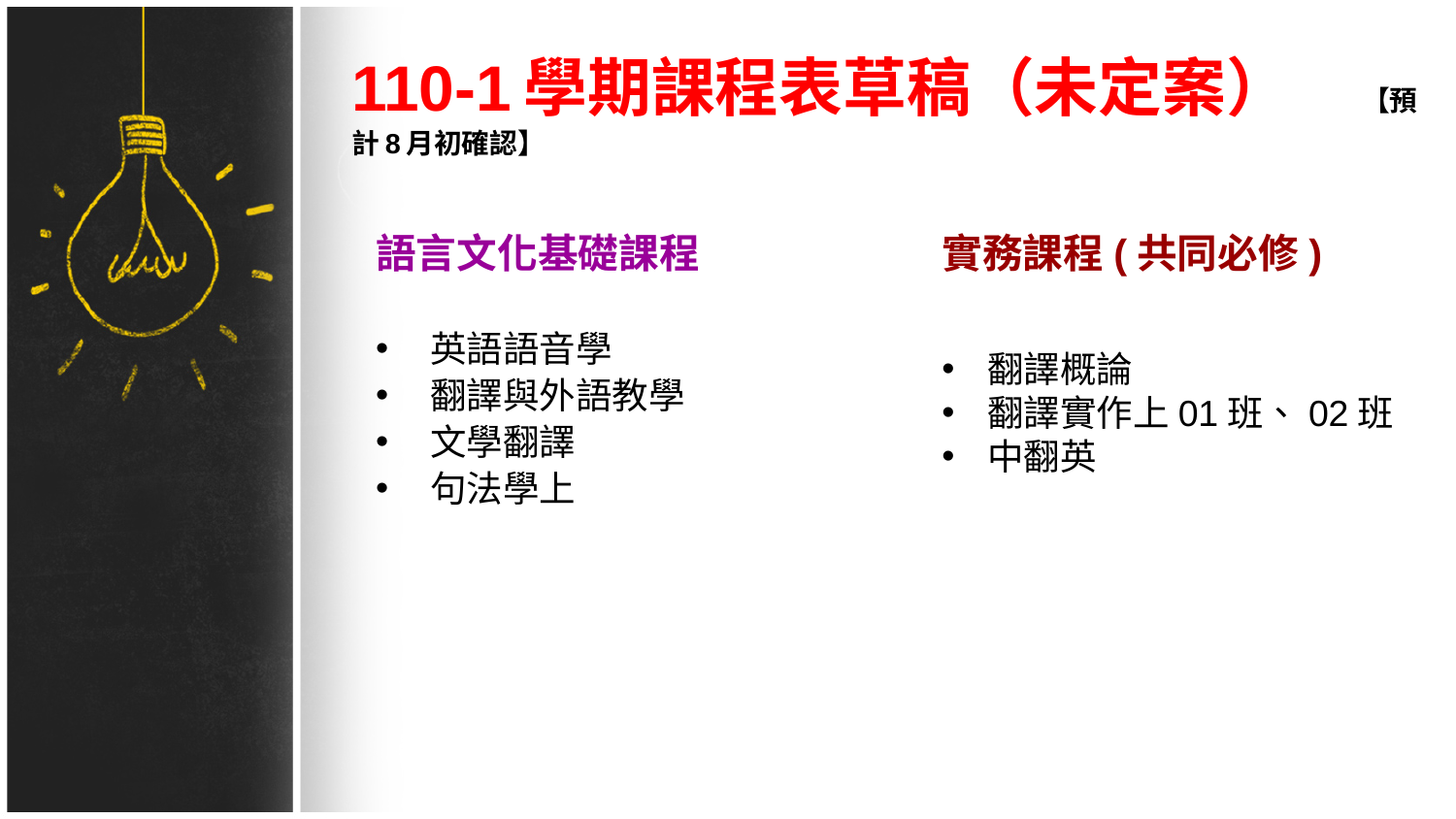

# 110-1學期課程表草稿（未定案）　【預計8月初確認】
語言文化基礎課程

英語語音學
翻譯與外語教學
文學翻譯
句法學上
實務課程(共同必修)

翻譯概論
翻譯實作上01班、02班
中翻英